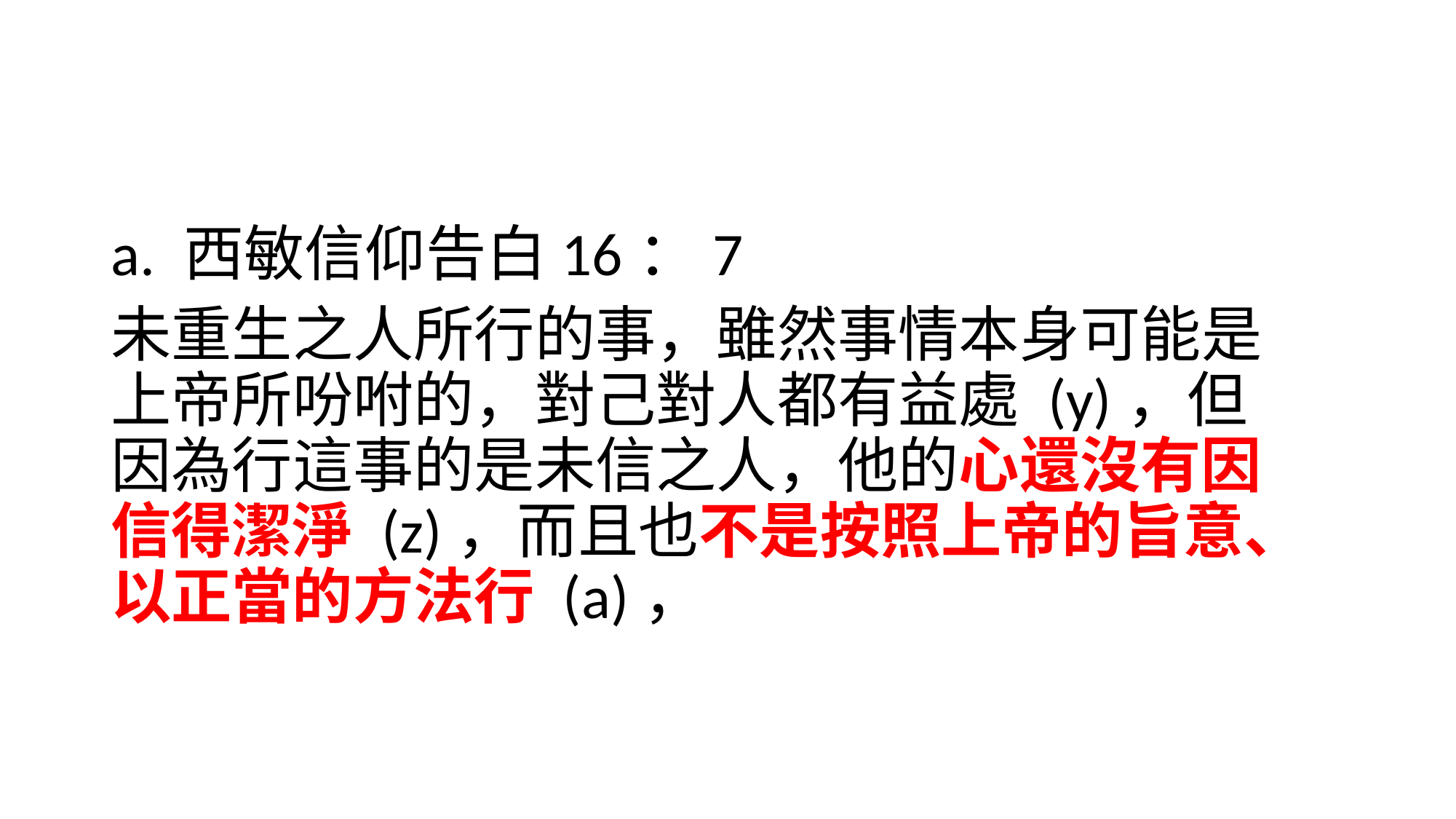

#
a. 西敏信仰告白16：7
未重生之人所行的事，雖然事情本身可能是上帝所吩咐的，對己對人都有益處 (y)，但因為行這事的是未信之人，他的心還沒有因信得潔淨 (z)，而且也不是按照上帝的旨意、以正當的方法行 (a)，